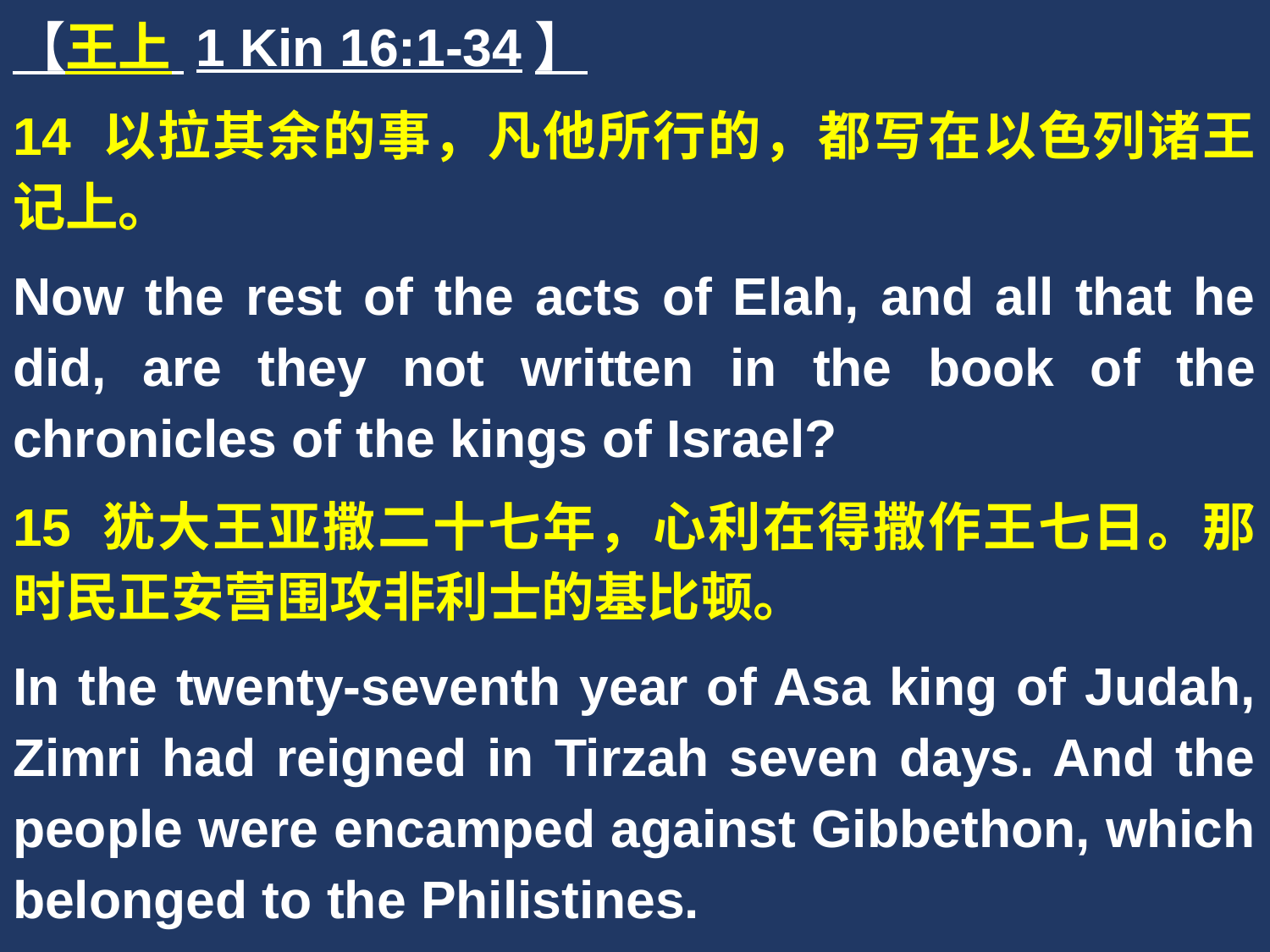

【王上 1 Kin 16:1-34】
14 以拉其余的事，凡他所行的，都写在以色列诸王记上。
Now the rest of the acts of Elah, and all that he did, are they not written in the book of the chronicles of the kings of Israel?
15 犹大王亚撒二十七年，心利在得撒作王七日。那时民正安营围攻非利士的基比顿。
In the twenty-seventh year of Asa king of Judah, Zimri had reigned in Tirzah seven days. And the people were encamped against Gibbethon, which belonged to the Philistines.